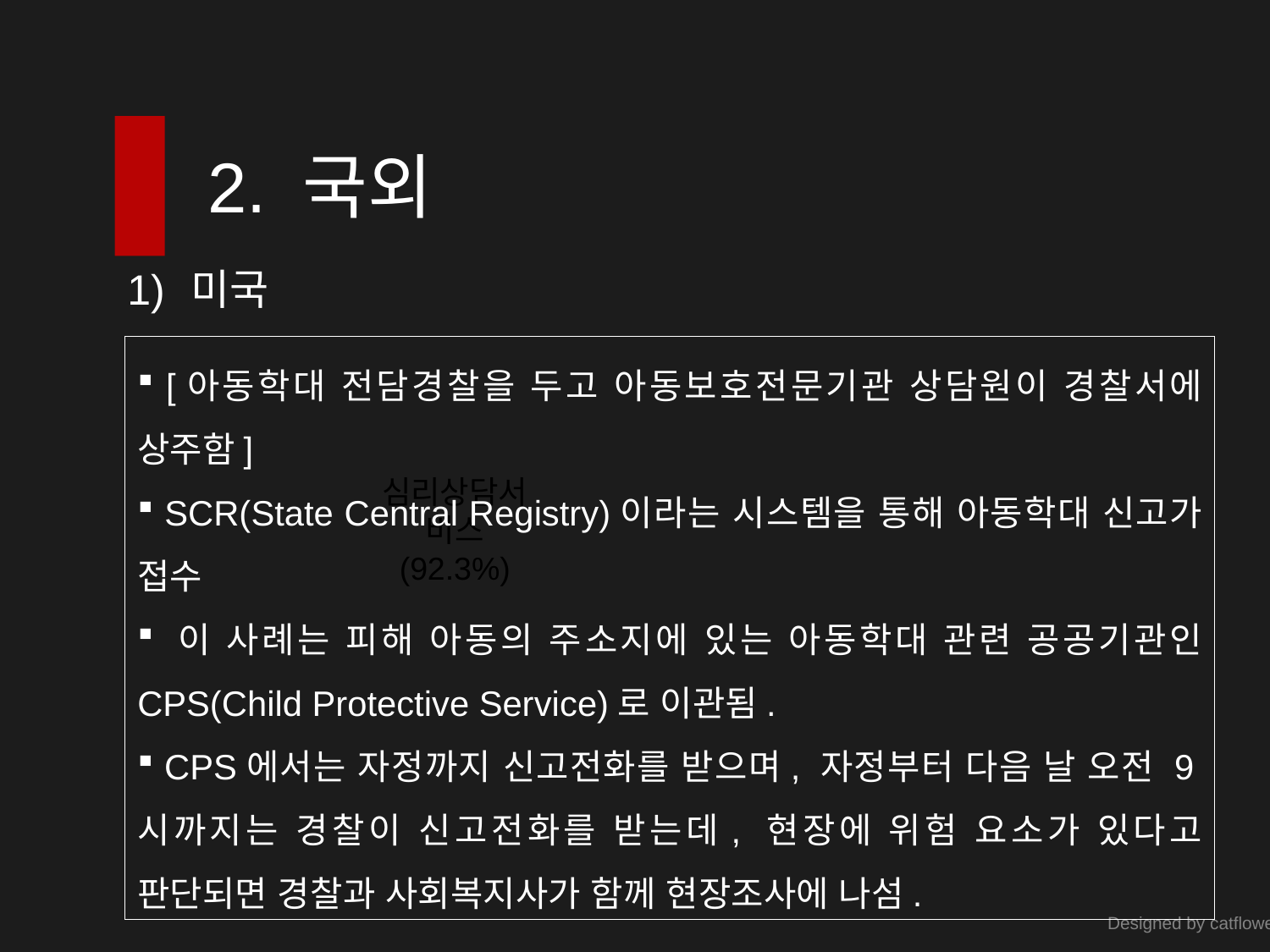

2. 국외
미국

 [아동학대 전담경찰을 두고 아동보호전문기관 상담원이 경찰서에 상주함]
 SCR(State Central Registry)이라는 시스템을 통해 아동학대 신고가 접수
 이 사례는 피해 아동의 주소지에 있는 아동학대 관련 공공기관인 CPS(Child Protective Service)로 이관됨.
 CPS에서는 자정까지 신고전화를 받으며, 자정부터 다음 날 오전 9시까지는 경찰이 신고전화를 받는데, 현장에 위험 요소가 있다고 판단되면 경찰과 사회복지사가 함께 현장조사에 나섬.
심리상담서비스
(92.3%)
Designed by catflowerbox